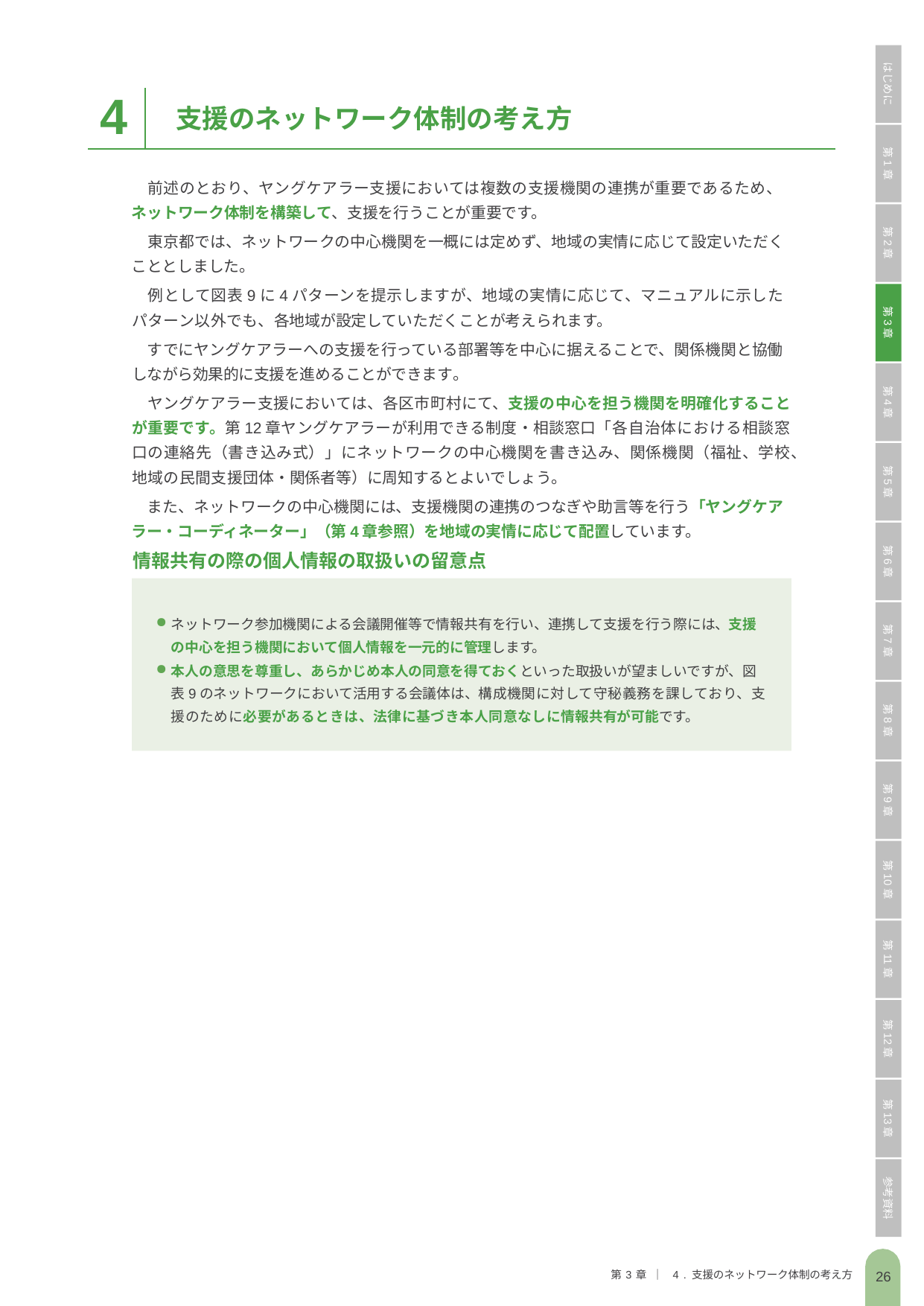

はじめに
第1章
第2章
第3章
第4章
第5章
第6章
第7章
第8章
第9章
第10章
第11章
第12章
第13章
参考資料
4

支援のネットワーク体制の考え方
前述のとおり、ヤングケアラー支援においては複数の支援機関の連携が重要であるため、ネットワーク体制を構築して、支援を行うことが重要です。
東京都では、ネットワークの中心機関を一概には定めず、地域の実情に応じて設定いただくこととしました。
例として図表9に4パターンを提示しますが、地域の実情に応じて、マニュアルに示したパターン以外でも、各地域が設定していただくことが考えられます。
すでにヤングケアラーへの支援を行っている部署等を中心に据えることで、関係機関と協働しながら効果的に支援を進めることができます。
ヤングケアラー支援においては、各区市町村にて、支援の中心を担う機関を明確化することが重要です。第12章ヤングケアラーが利用できる制度・相談窓口「各自治体における相談窓口の連絡先（書き込み式）」にネットワークの中心機関を書き込み、関係機関（福祉、学校、地域の民間支援団体・関係者等）に周知するとよいでしょう。
また、ネットワークの中心機関には、支援機関の連携のつなぎや助言等を行う「ヤングケアラー・コーディネーター」（第4章参照）を地域の実情に応じて配置しています。
情報共有の際の個人情報の取扱いの留意点

ネットワーク参加機関による会議開催等で情報共有を行い、連携して支援を行う際には、支援の中心を担う機関において個人情報を一元的に管理します。
本人の意思を尊重し、あらかじめ本人の同意を得ておくといった取扱いが望ましいですが、図表9のネットワークにおいて活用する会議体は、構成機関に対して守秘義務を課しており、支援のために必要があるときは、法律に基づき本人同意なしに情報共有が可能です。

第3章 ｜ 4. 支援のネットワーク体制の考え方
26